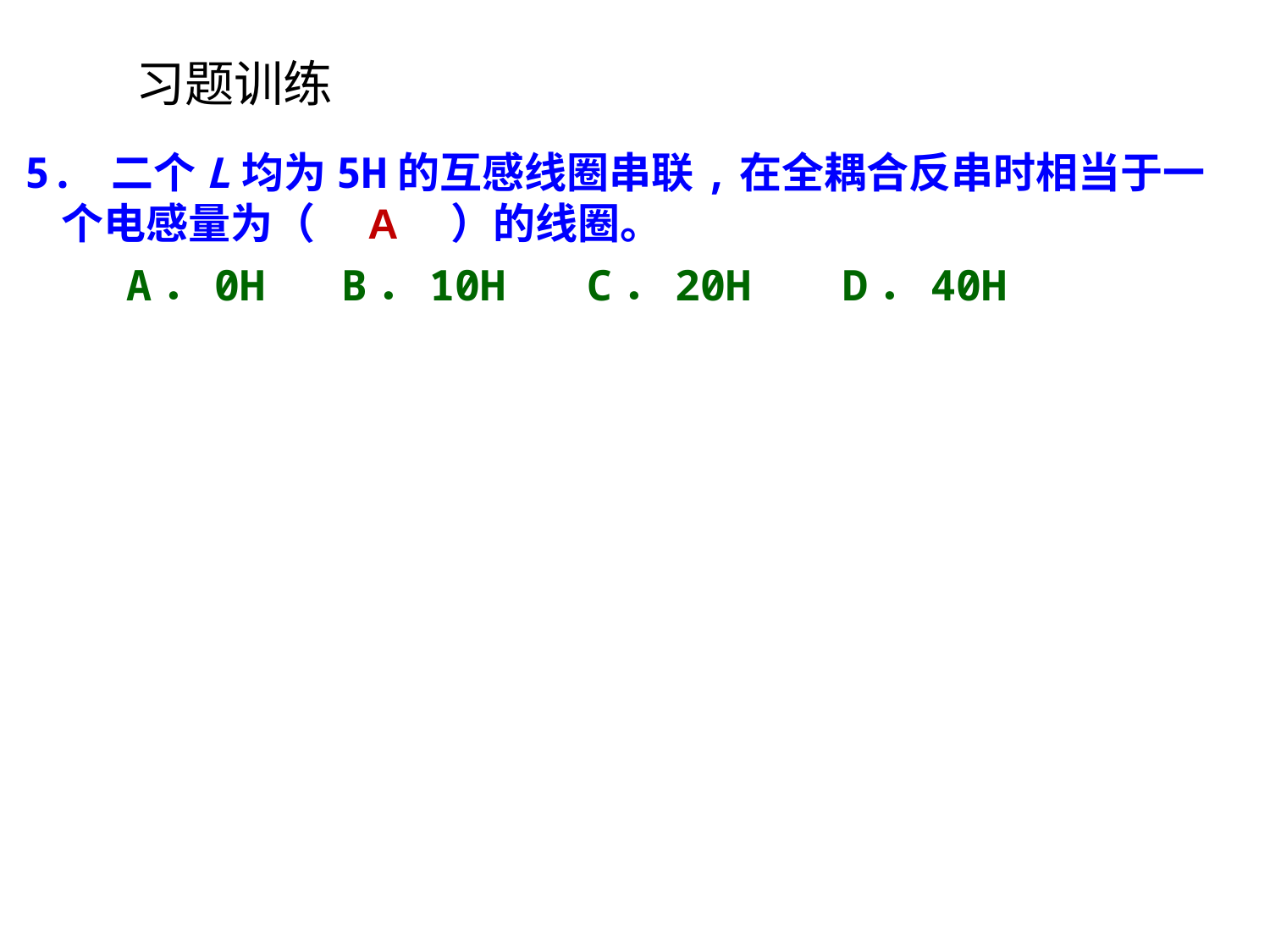

习题训练
5. 二个L均为5H的互感线圈串联,在全耦合反串时相当于一个电感量为（　A　）的线圈。
    A．0H   B．10H　  C．20H　   D．40H